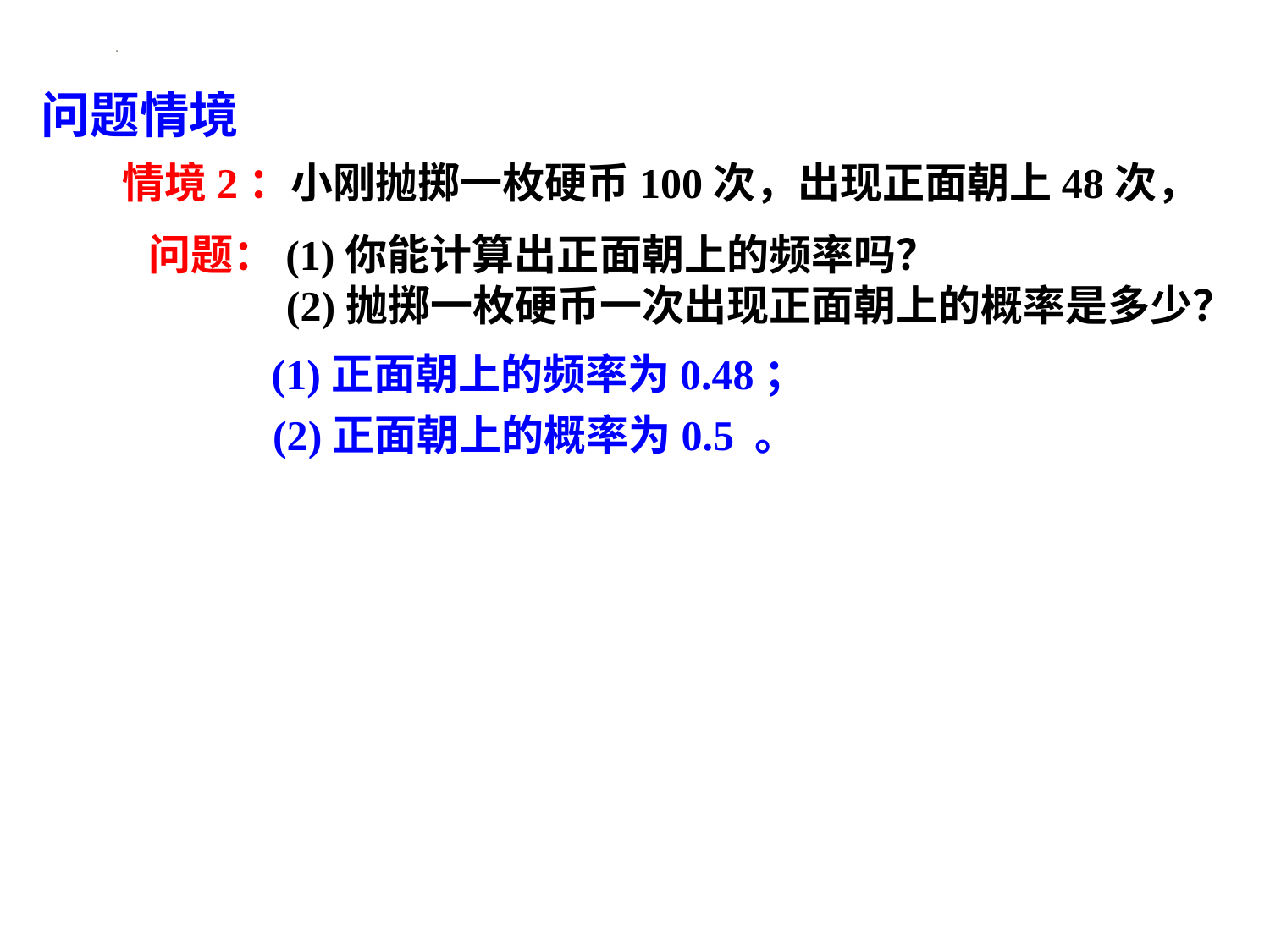

问题情境
情境2：小刚抛掷一枚硬币100次，出现正面朝上48次，
问题：(1)你能计算出正面朝上的频率吗？
             (2)抛掷一枚硬币一次出现正面朝上的概率是多少？
(1)正面朝上的频率为0.48；
(2)正面朝上的概率为0.5 。